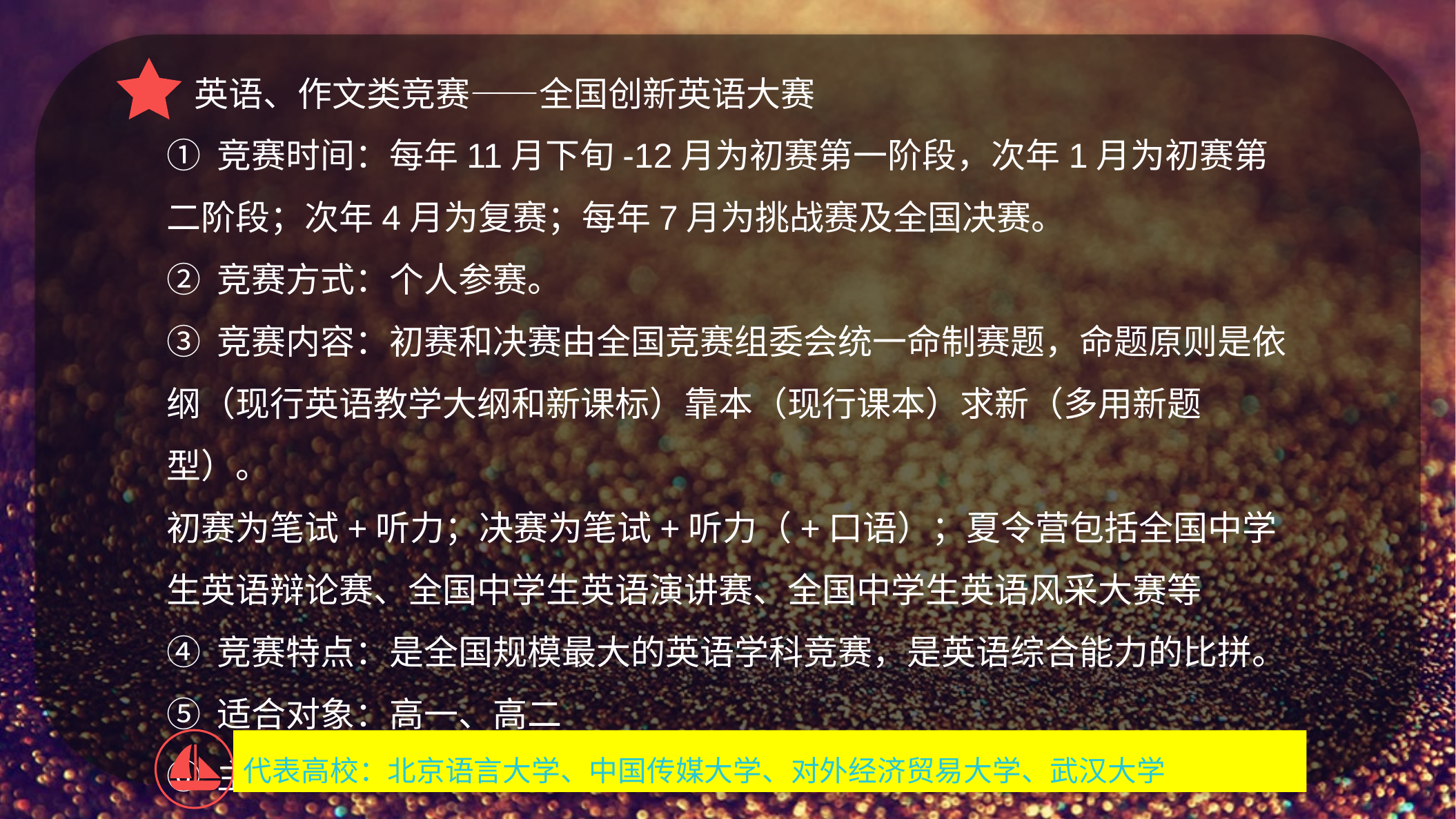

英语、作文类竞赛——全国创新英语大赛
① 竞赛时间：每年11月下旬-12月为初赛第一阶段，次年1月为初赛第二阶段；次年4月为复赛；每年7月为挑战赛及全国决赛。
② 竞赛方式：个人参赛。
③ 竞赛内容：初赛和决赛由全国竞赛组委会统一命制赛题，命题原则是依纲（现行英语教学大纲和新课标）靠本（现行课本）求新（多用新题型）。
初赛为笔试+听力；决赛为笔试+听力（+口语）；夏令营包括全国中学生英语辩论赛、全国中学生英语演讲赛、全国中学生英语风采大赛等
④ 竞赛特点：是全国规模最大的英语学科竞赛，是英语综合能力的比拼。
⑤ 适合对象：高一、高二
⑥ 主办单位：《高校招生》杂志社/北大、清华、北师大等名校

代表高校：北京语言大学、中国传媒大学、对外经济贸易大学、武汉大学